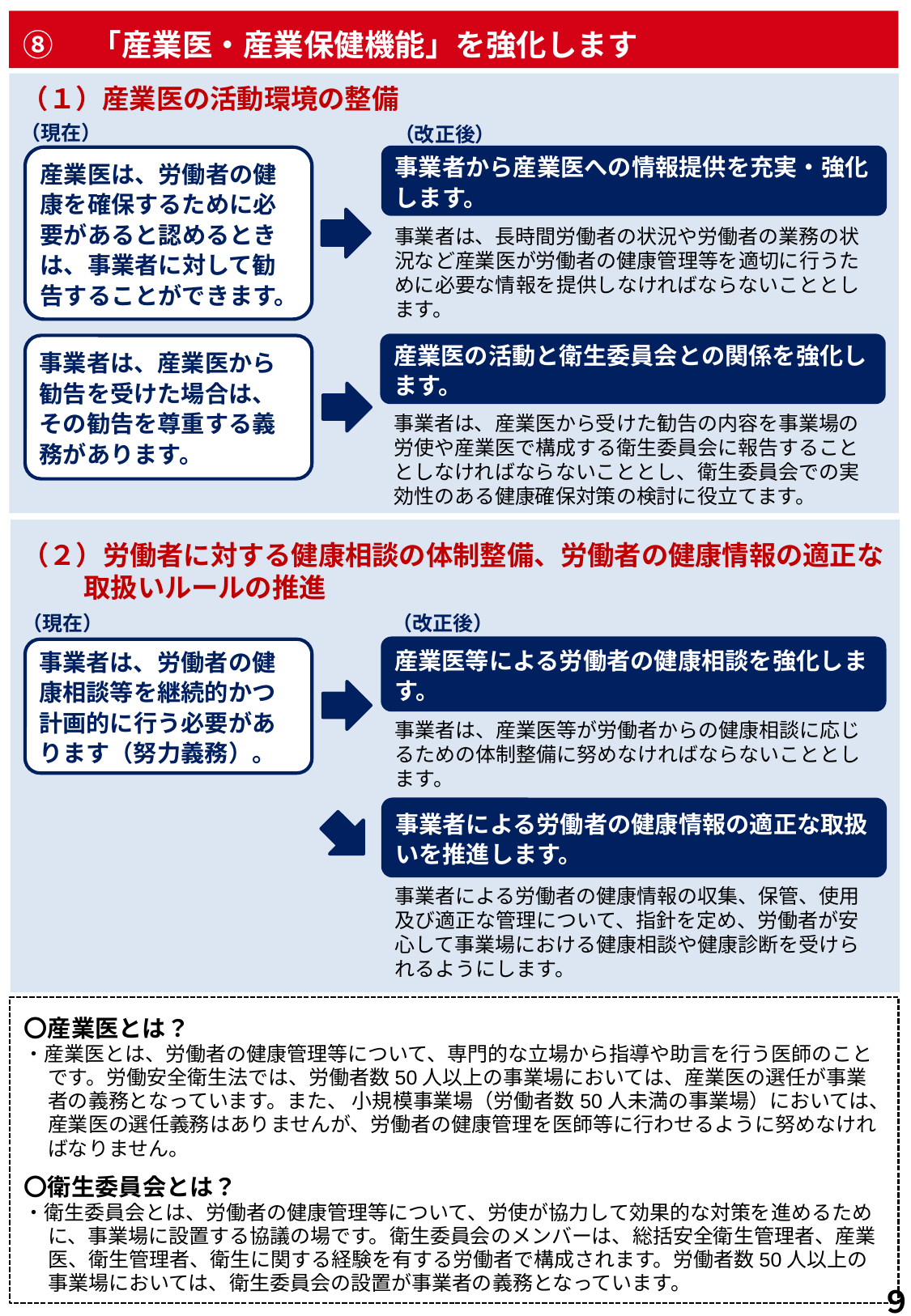

⑧　「産業医・産業保健機能」を強化します

（１）産業医の活動環境の整備
（現在）
（改正後）
産業医は、労働者の健康を確保するために必要があると認めるときは、事業者に対して勧告することができます。
事業者から産業医への情報提供を充実・強化します。

事業者は、長時間労働者の状況や労働者の業務の状況など産業医が労働者の健康管理等を適切に行うために必要な情報を提供しなければならないこととします。
事業者は、産業医から勧告を受けた場合は、その勧告を尊重する義務があります。
産業医の活動と衛生委員会との関係を強化します。

事業者は、産業医から受けた勧告の内容を事業場の労使や産業医で構成する衛生委員会に報告することとしなければならないこととし、衛生委員会での実効性のある健康確保対策の検討に役立てます。

（２）労働者に対する健康相談の体制整備、労働者の健康情報の適正な取扱いルールの推進
（現在）
（改正後）
産業医等による労働者の健康相談を強化します。
事業者は、労働者の健康相談等を継続的かつ計画的に行う必要があります（努力義務）。

事業者は、産業医等が労働者からの健康相談に応じるための体制整備に努めなければならないこととします。
事業者による労働者の健康情報の適正な取扱いを推進します。

事業者による労働者の健康情報の収集、保管、使用及び適正な管理について、指針を定め、労働者が安心して事業場における健康相談や健康診断を受けられるようにします。
〇産業医とは？
・産業医とは、労働者の健康管理等について、専門的な立場から指導や助言を行う医師のことです。労働安全衛生法では、労働者数50人以上の事業場においては、産業医の選任が事業者の義務となっています。また、 小規模事業場（労働者数50人未満の事業場）においては、産業医の選任義務はありませんが、労働者の健康管理を医師等に行わせるように努めなければなりません。
〇衛生委員会とは？
・衛生委員会とは、労働者の健康管理等について、労使が協力して効果的な対策を進めるために、事業場に設置する協議の場です。衛生委員会のメンバーは、総括安全衛生管理者、産業医、衛生管理者、衛生に関する経験を有する労働者で構成されます。労働者数50人以上の事業場においては、衛生委員会の設置が事業者の義務となっています。
９